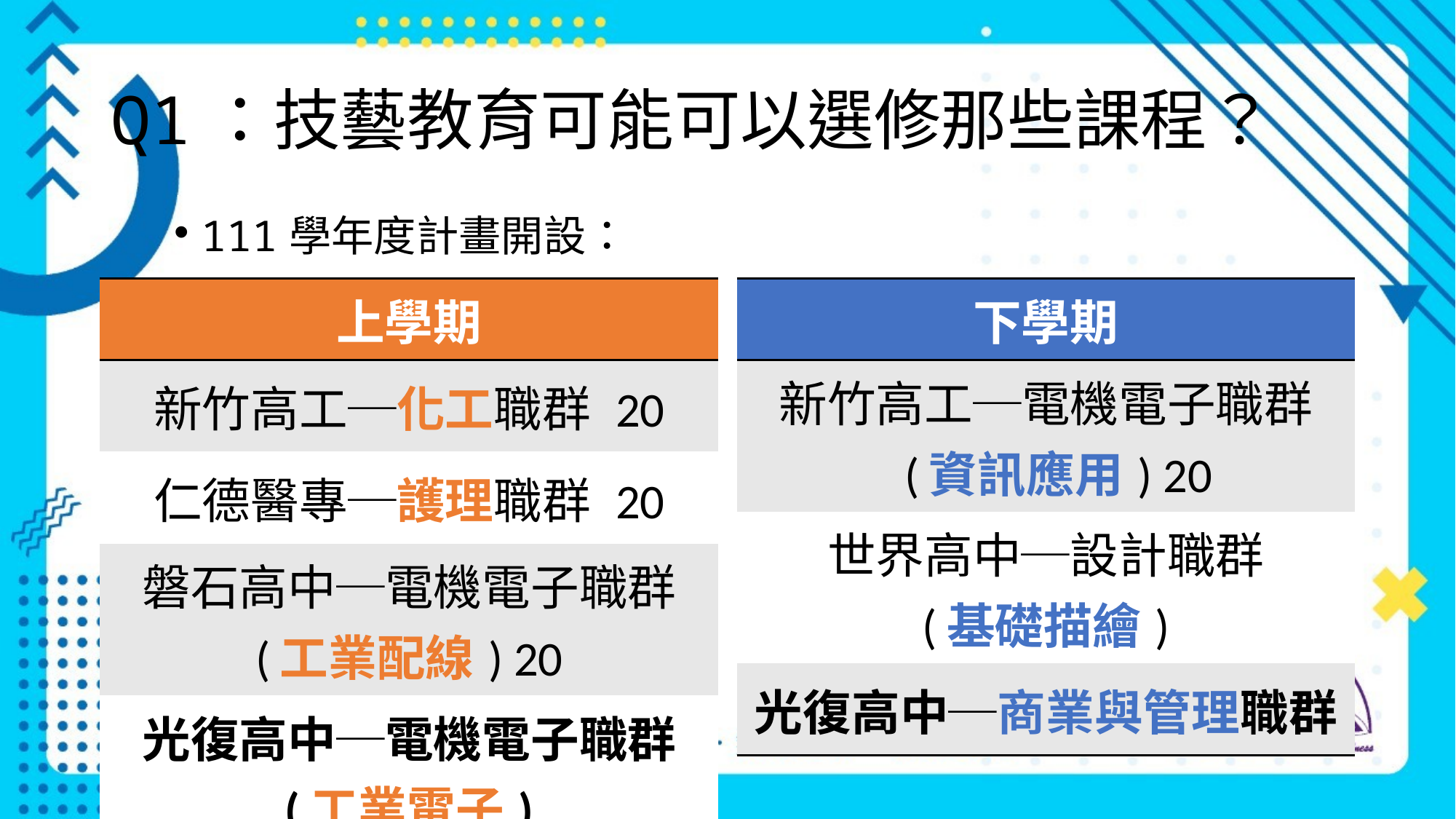

# Q1：技藝教育可能可以選修那些課程？
111學年度計畫開設：
| 上學期 |
| --- |
| 新竹高工─化工職群 20 |
| 仁德醫專─護理職群 20 |
| 磐石高中─電機電子職群 (工業配線) 20 |
| 光復高中─電機電子職群 (工業電子) |
| 下學期 |
| --- |
| 新竹高工─電機電子職群 (資訊應用) 20 |
| 世界高中─設計職群 (基礎描繪) |
| 光復高中─商業與管理職群 |